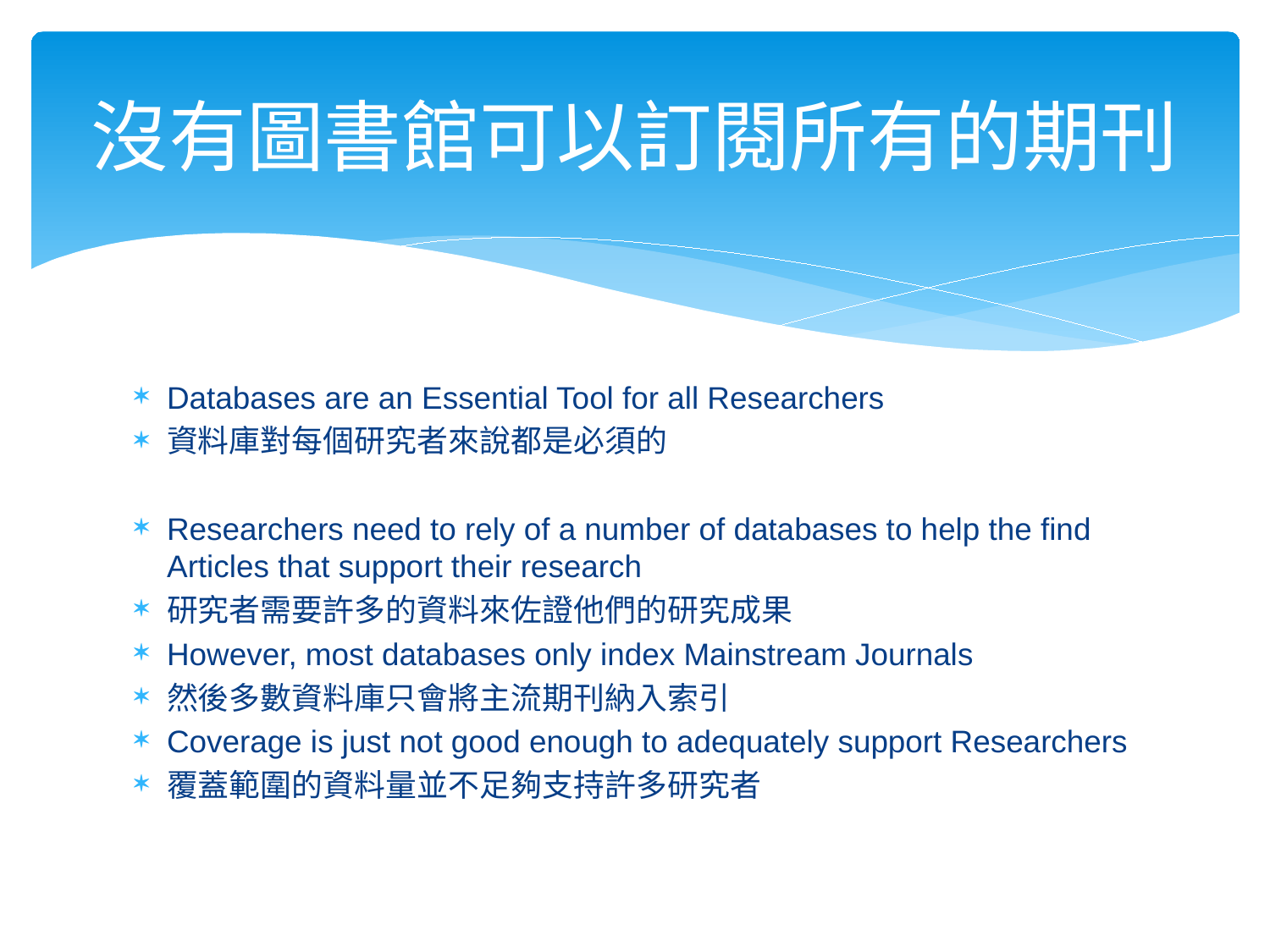

# 沒有圖書館可以訂閱所有的期刊
Databases are an Essential Tool for all Researchers
資料庫對每個研究者來說都是必須的

Researchers need to rely of a number of databases to help the find Articles that support their research
研究者需要許多的資料來佐證他們的研究成果
However, most databases only index Mainstream Journals
然後多數資料庫只會將主流期刊納入索引
Coverage is just not good enough to adequately support Researchers
覆蓋範圍的資料量並不足夠支持許多研究者